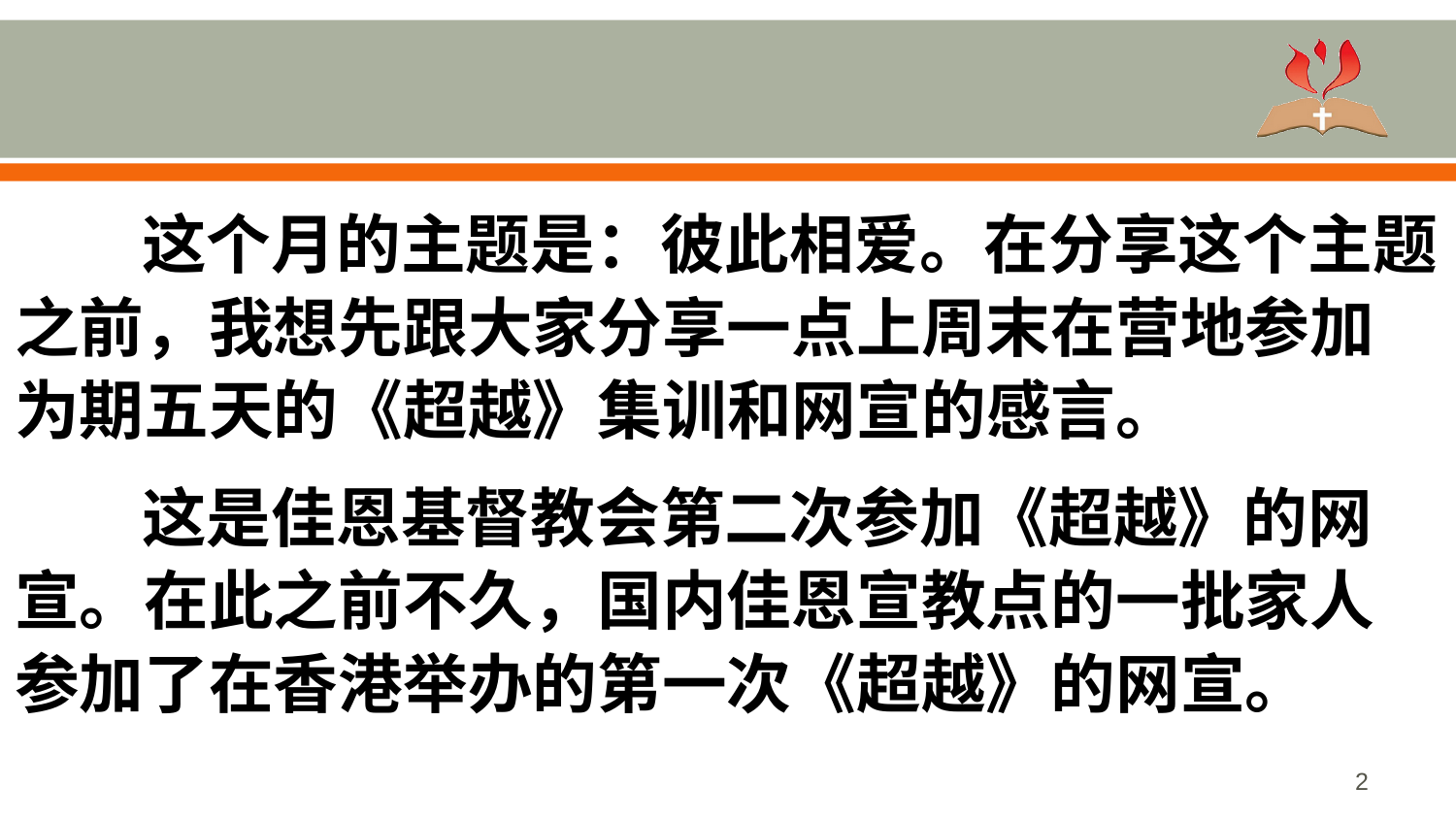

这个月的主题是：彼此相爱。在分享这个主题之前，我想先跟大家分享一点上周末在营地参加为期五天的《超越》集训和网宣的感言。
这是佳恩基督教会第二次参加《超越》的网宣。在此之前不久，国内佳恩宣教点的一批家人参加了在香港举办的第一次《超越》的网宣。

2